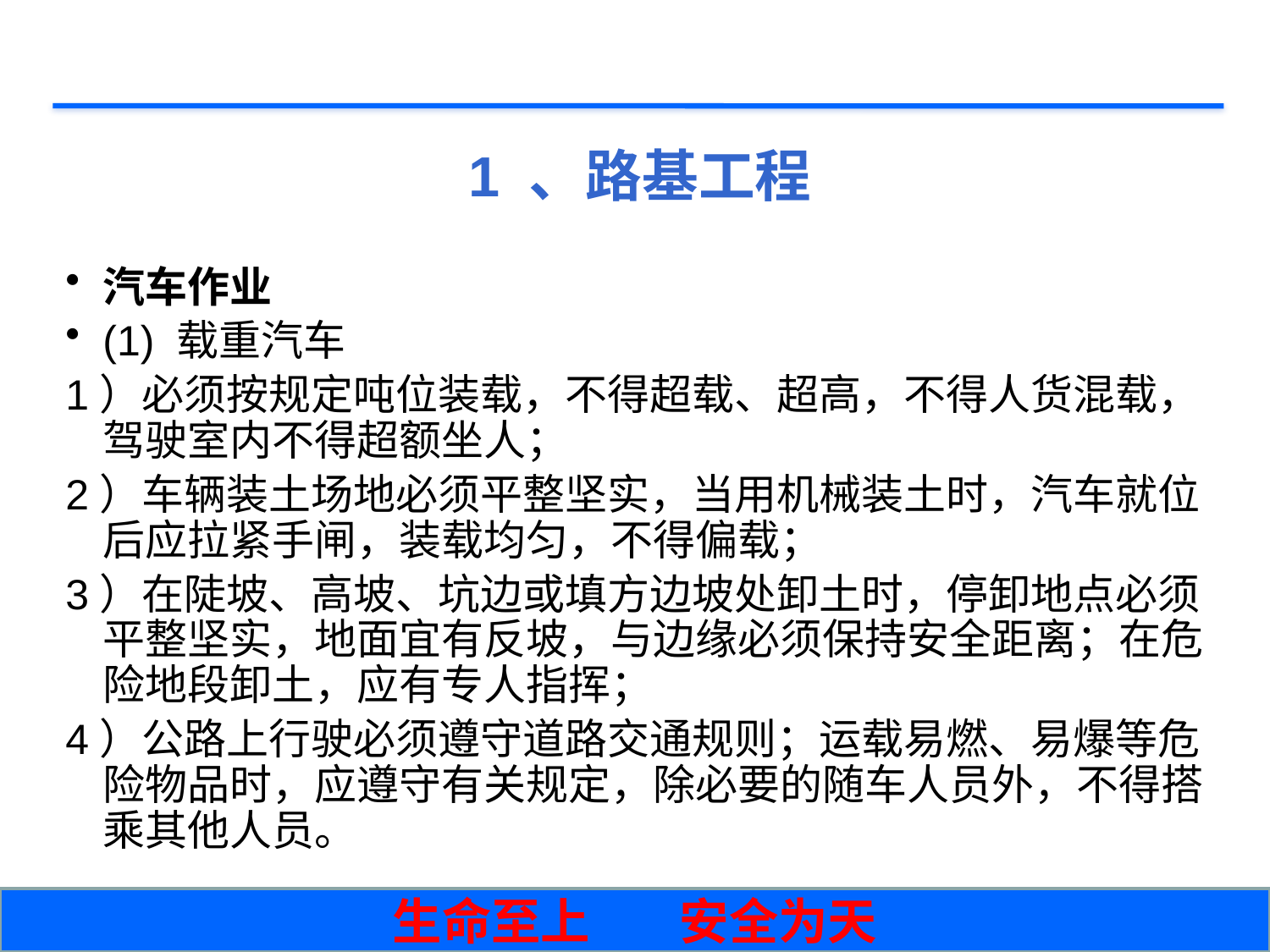

# 1 、路基工程
汽车作业
(1) 载重汽车
1）必须按规定吨位装载，不得超载、超高，不得人货混载，驾驶室内不得超额坐人；
2）车辆装土场地必须平整坚实，当用机械装土时，汽车就位后应拉紧手闸，装载均匀，不得偏载；
3）在陡坡、高坡、坑边或填方边坡处卸土时，停卸地点必须平整坚实，地面宜有反坡，与边缘必须保持安全距离；在危险地段卸土，应有专人指挥；
4）公路上行驶必须遵守道路交通规则；运载易燃、易爆等危险物品时，应遵守有关规定，除必要的随车人员外，不得搭乘其他人员。